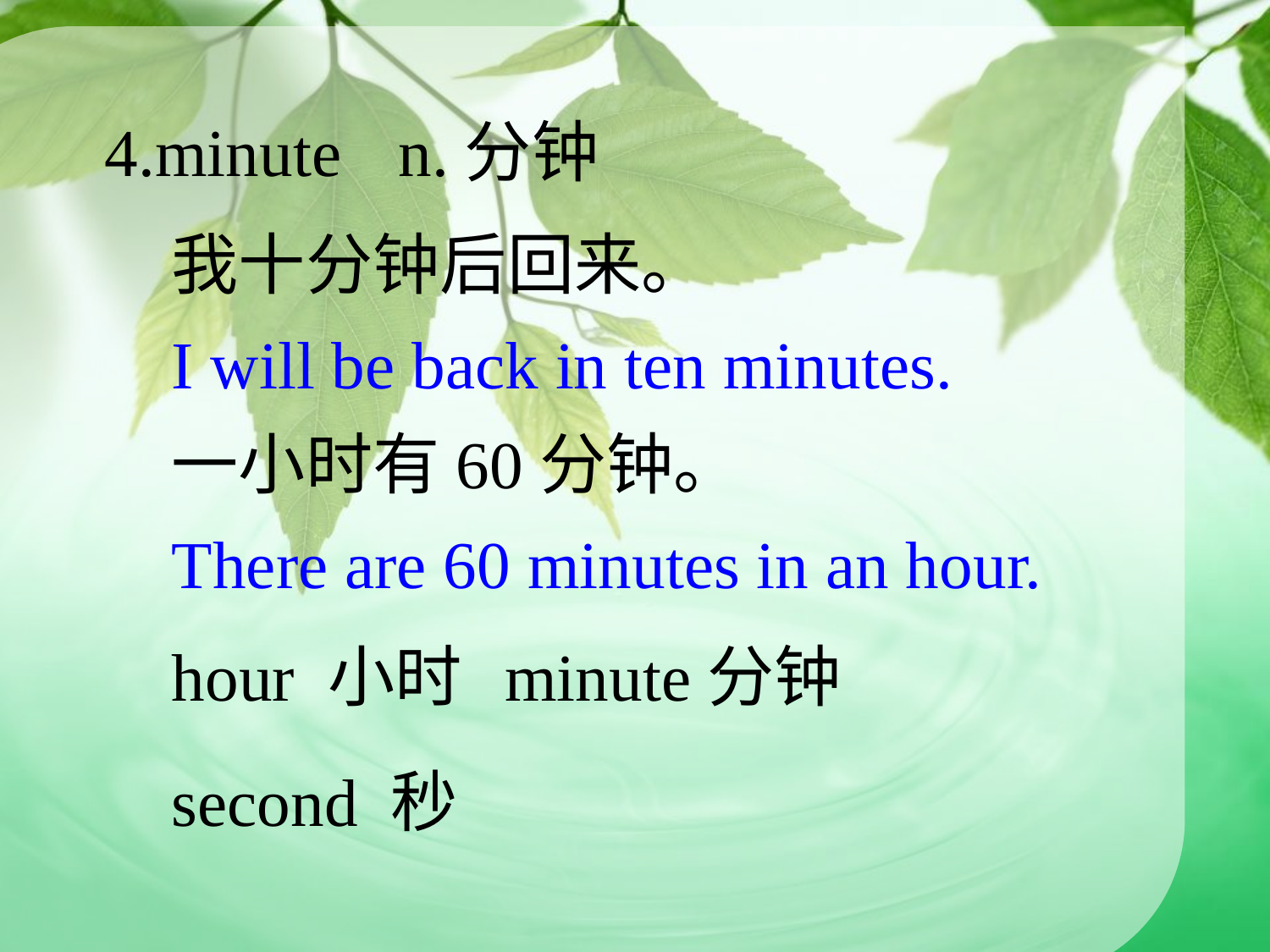

4.minute
n.分钟
我十分钟后回来。
I will be back in ten minutes.
一小时有60分钟。
There are 60 minutes in an hour.
hour 小时
minute分钟
second 秒